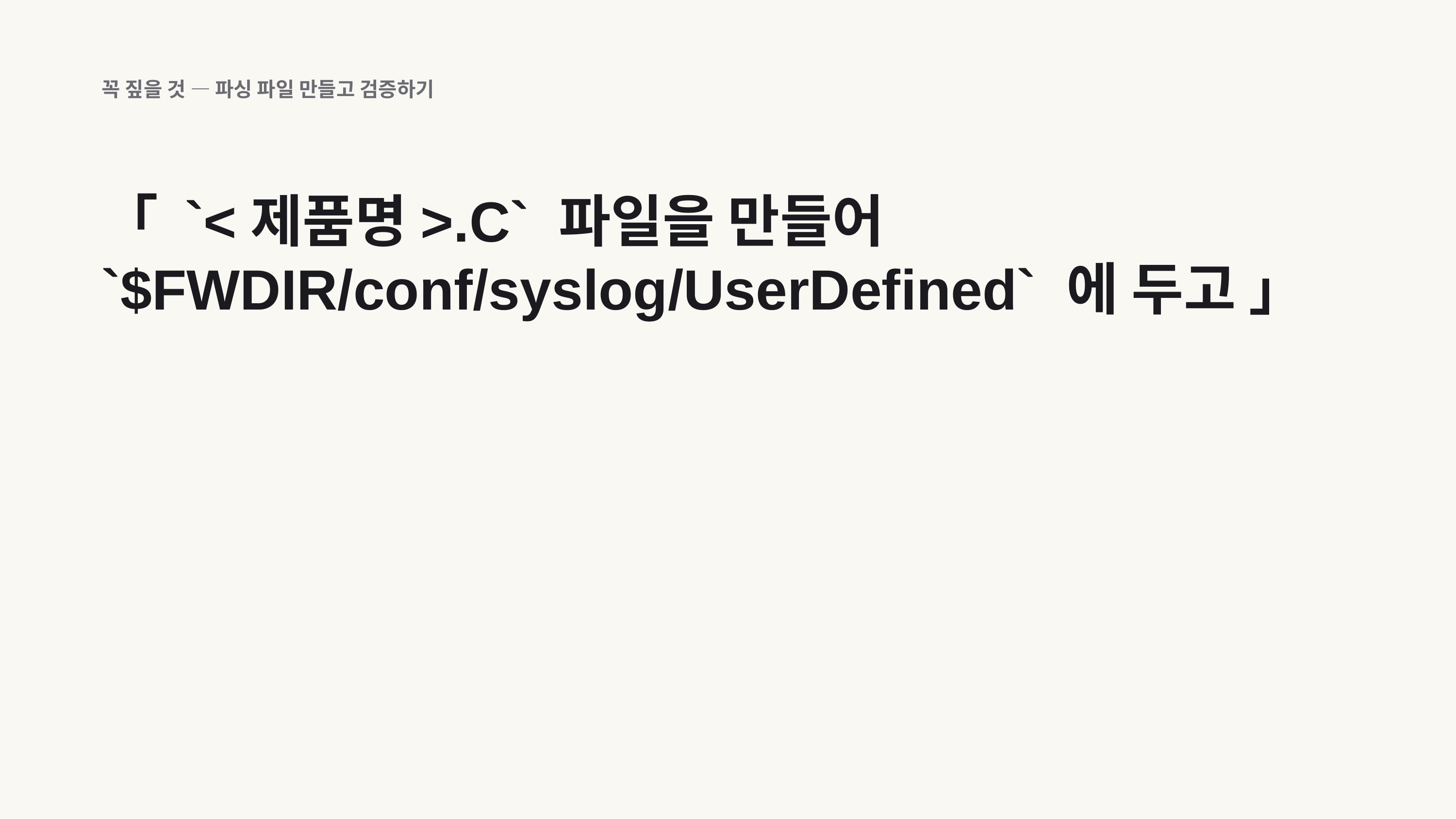

꼭 짚을 것 — 파싱 파일 만들고 검증하기
「 `<제품명>.C` 파일을 만들어 `$FWDIR/conf/syslog/UserDefined` 에 두고 」